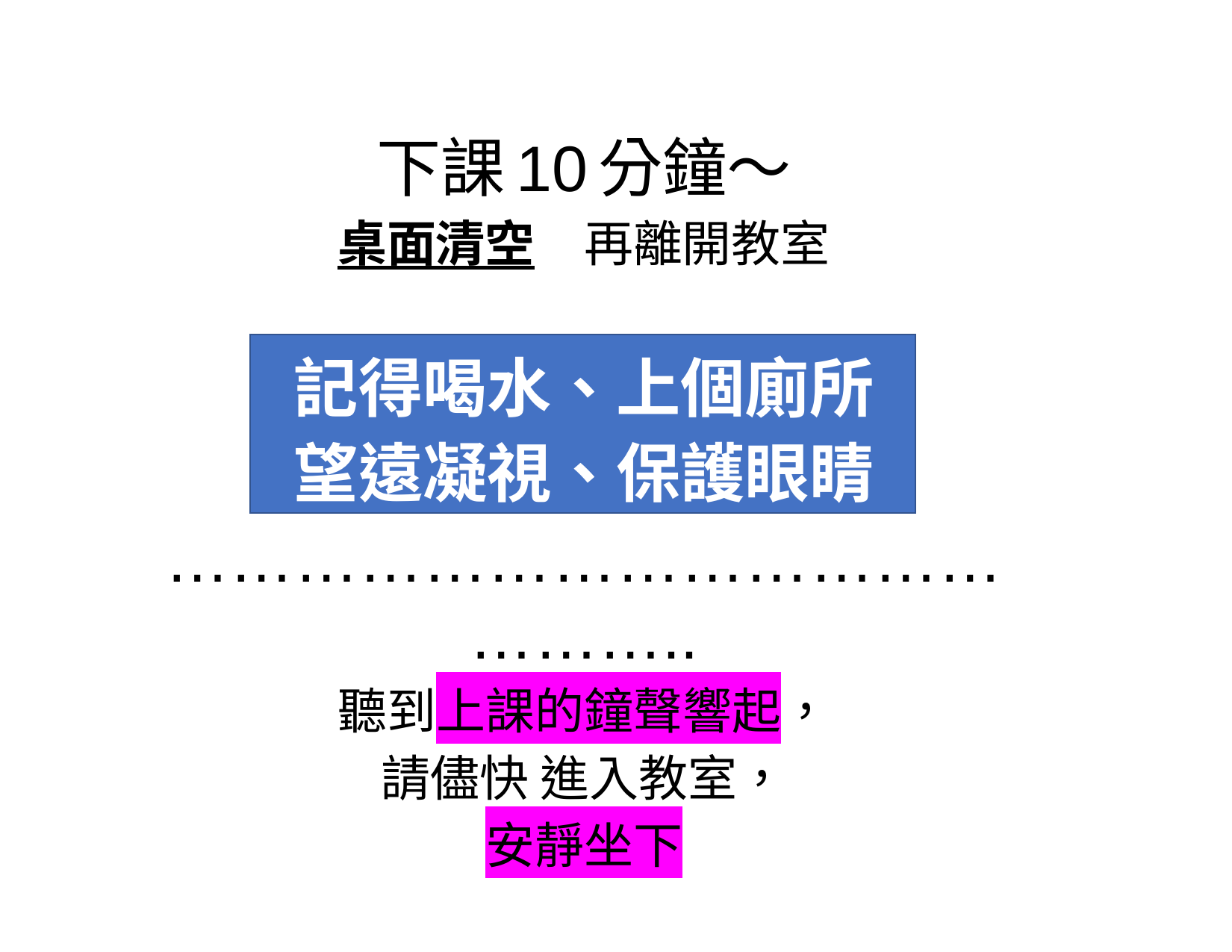

下課10分鐘～
桌面清空　再離開教室

記得喝水、上個廁所
望遠凝視、保護眼睛
…………………………………………..
聽到上課的鐘聲響起，
請儘快 進入教室，
安靜坐下